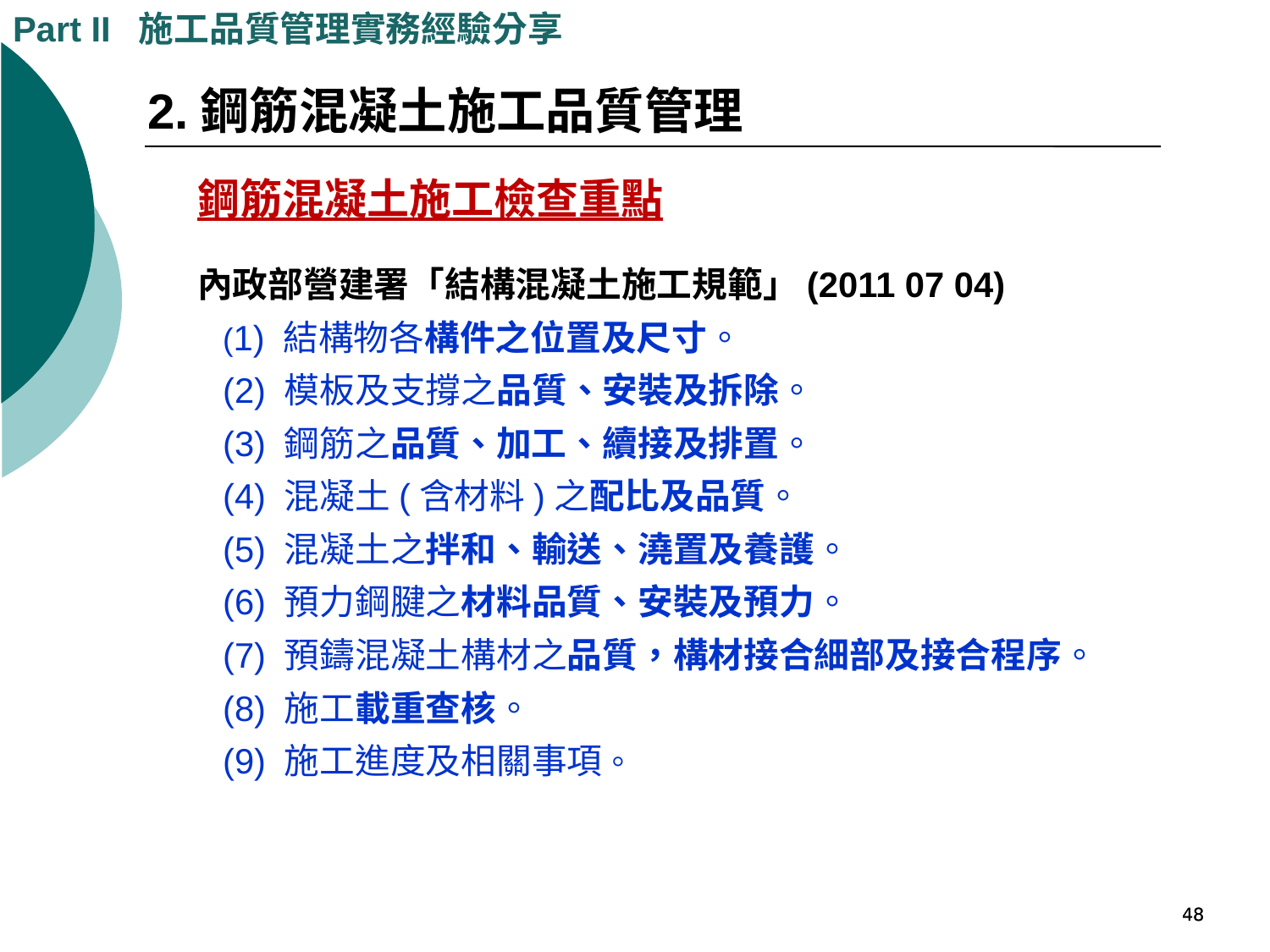

Part II  施工品質管理實務經驗分享
2.鋼筋混凝土施工品質管理
鋼筋混凝土施工檢查重點
內政部營建署「結構混凝土施工規範」(2011 07 04)
(1) 結構物各構件之位置及尺寸。
(2) 模板及支撐之品質、安裝及拆除。
(3) 鋼筋之品質、加工、續接及排置。
(4) 混凝土(含材料)之配比及品質。
(5) 混凝土之拌和、輸送、澆置及養護。
(6) 預力鋼腱之材料品質、安裝及預力。
(7) 預鑄混凝土構材之品質，構材接合細部及接合程序。
(8) 施工載重查核。
(9) 施工進度及相關事項。